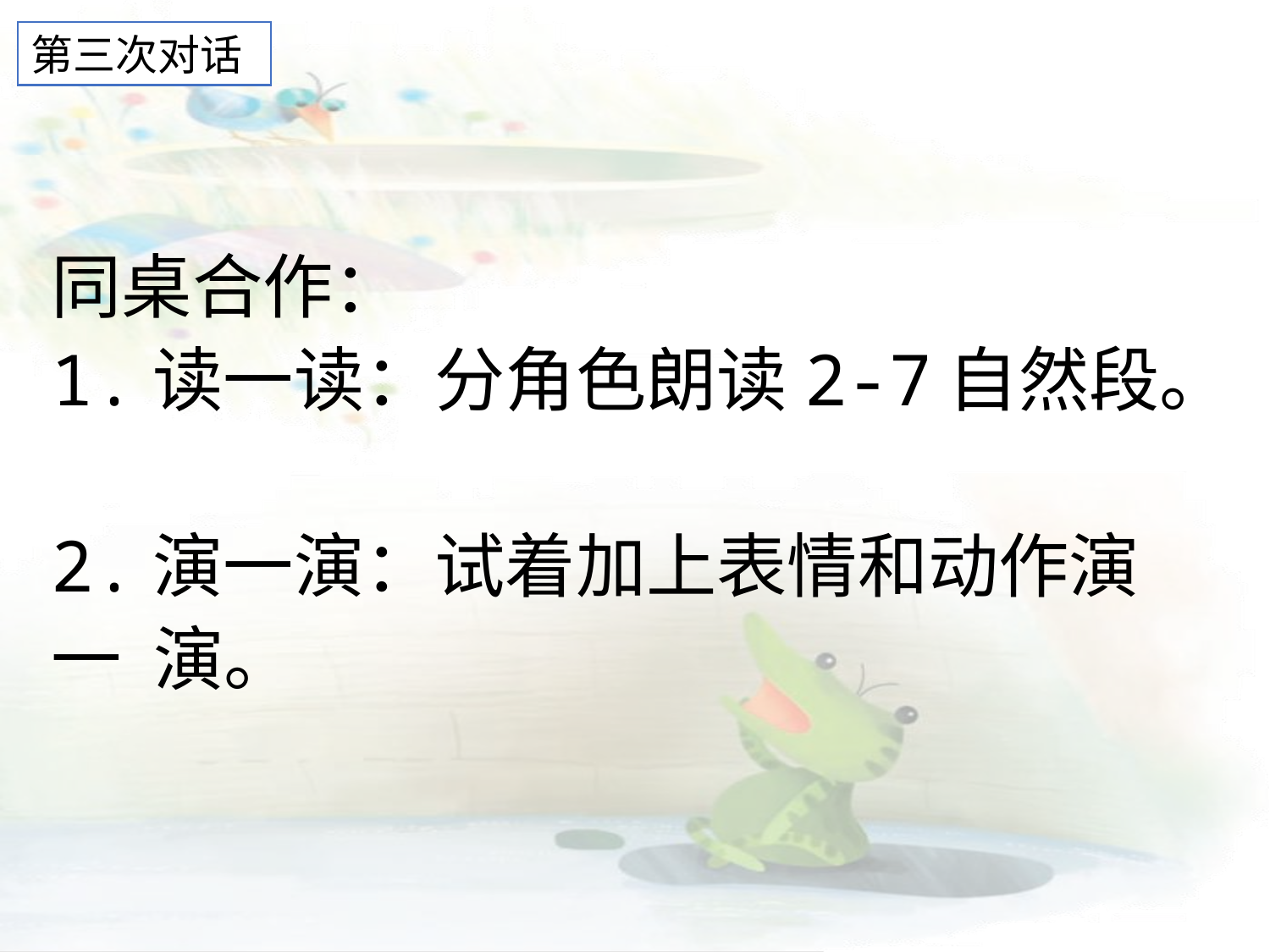

第三次对话
同桌合作：
1.读一读：分角色朗读2-7自然段。
2.演一演：试着加上表情和动作演一  演。